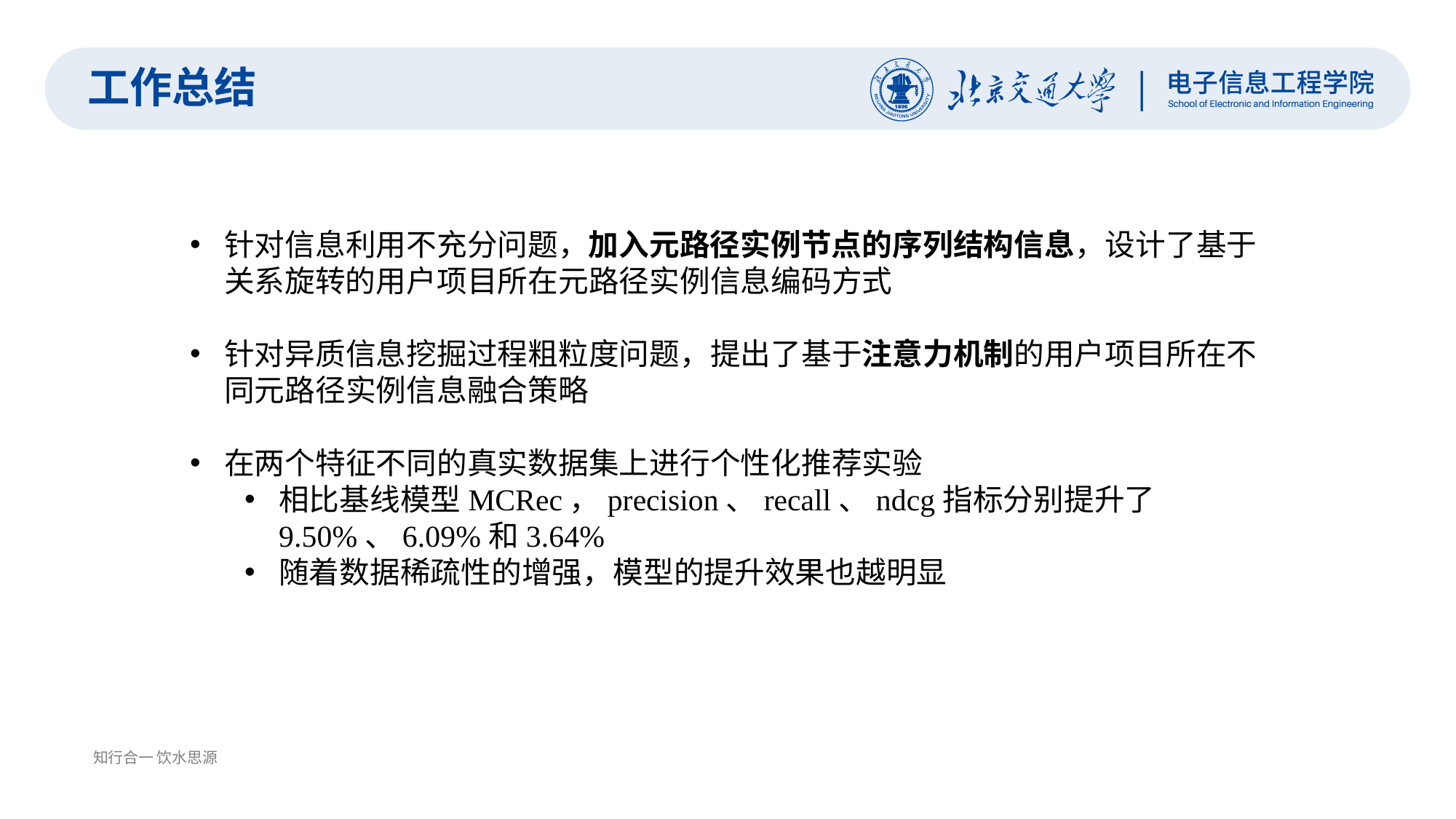

工作总结

针对信息利用不充分问题，加入元路径实例节点的序列结构信息，设计了基于关系旋转的用户项目所在元路径实例信息编码方式

针对异质信息挖掘过程粗粒度问题，提出了基于注意力机制的用户项目所在不同元路径实例信息融合策略

在两个特征不同的真实数据集上进行个性化推荐实验
相比基线模型MCRec，precision、recall、ndcg指标分别提升了9.50%、6.09%和3.64%
随着数据稀疏性的增强，模型的提升效果也越明显

17
知行合一 饮水思源